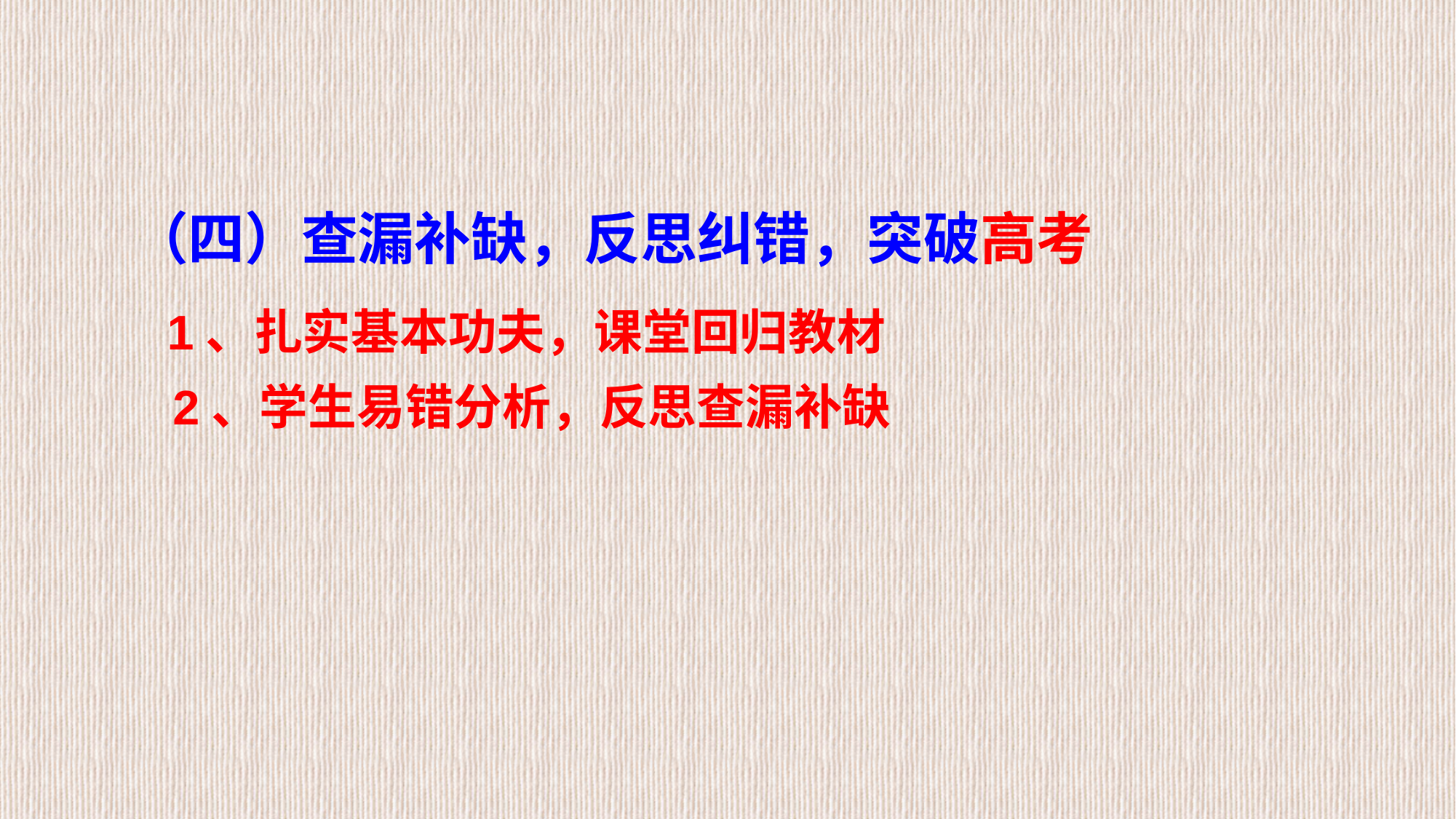

（四）查漏补缺，反思纠错，突破高考
1、扎实基本功夫，课堂回归教材
2、学生易错分析，反思查漏补缺